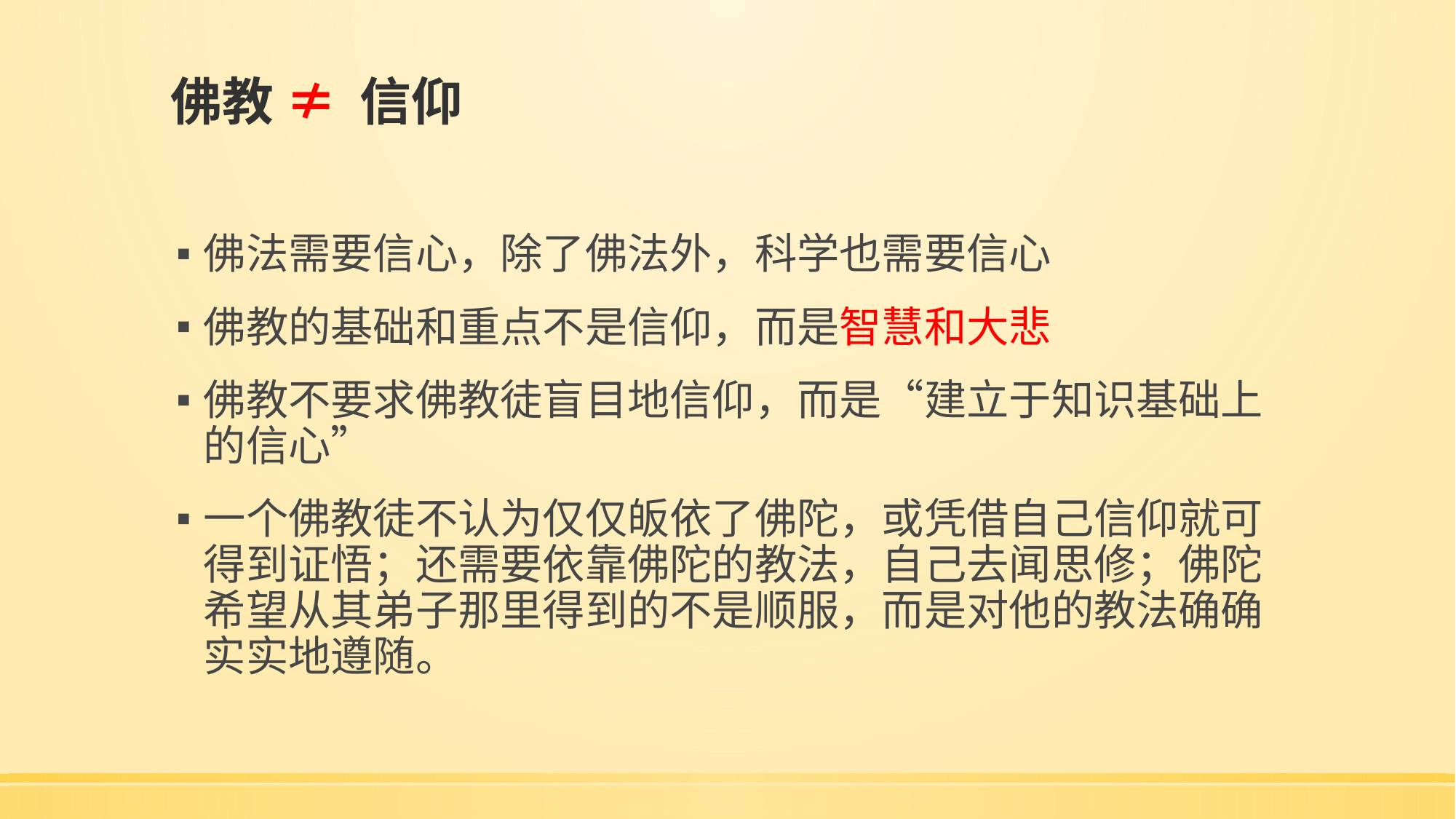

# 佛教 ≠  信仰
佛法需要信心，除了佛法外，科学也需要信心
佛教的基础和重点不是信仰，而是智慧和大悲
佛教不要求佛教徒盲目地信仰，而是“建立于知识基础上的信心”
一个佛教徒不认为仅仅皈依了佛陀，或凭借自己信仰就可得到证悟；还需要依靠佛陀的教法，自己去闻思修；佛陀希望从其弟子那里得到的不是顺服，而是对他的教法确确实实地遵随。